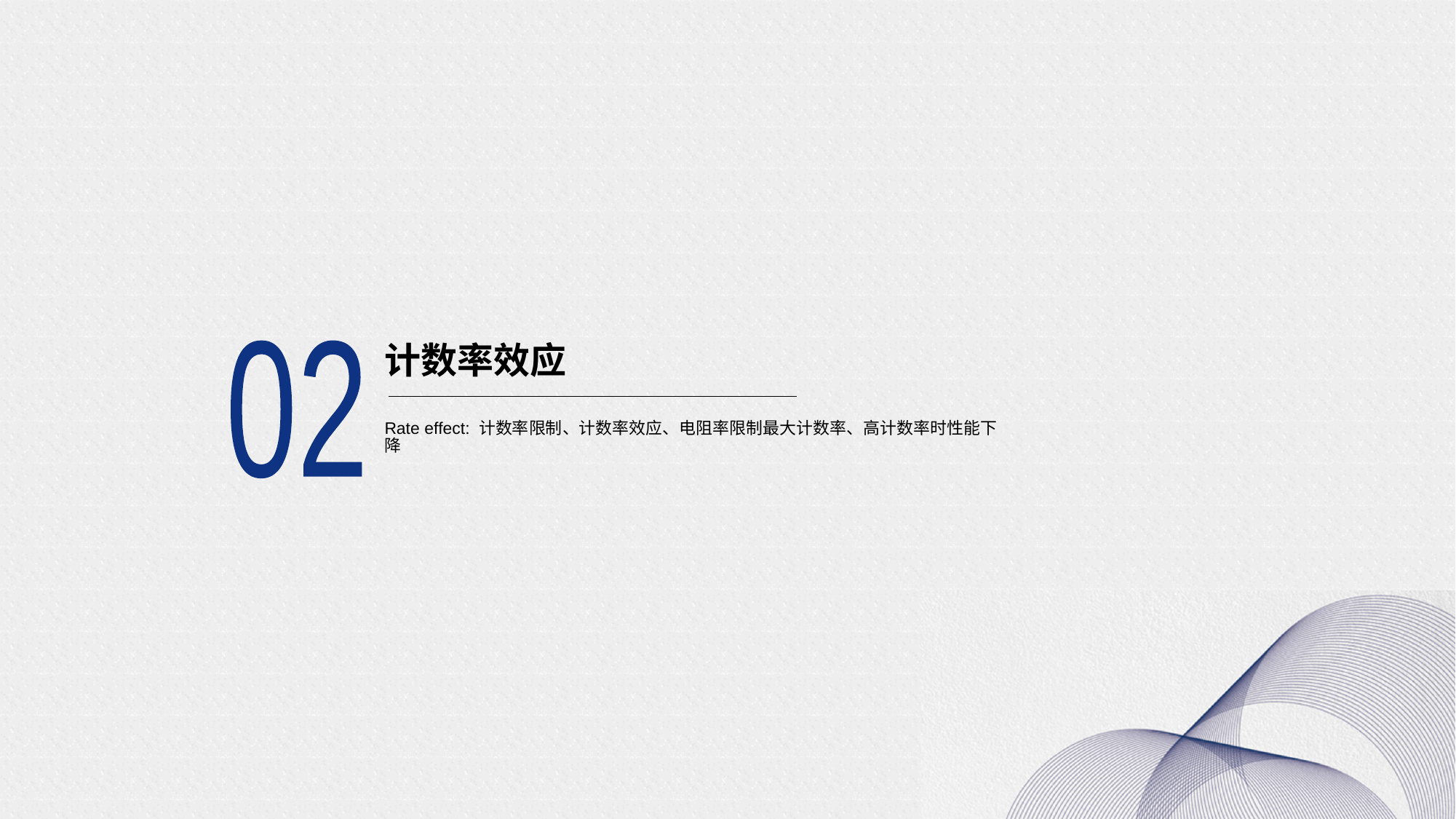

# 计数率效应
02
Rate effect: 计数率限制、计数率效应、电阻率限制最大计数率、高计数率时性能下降